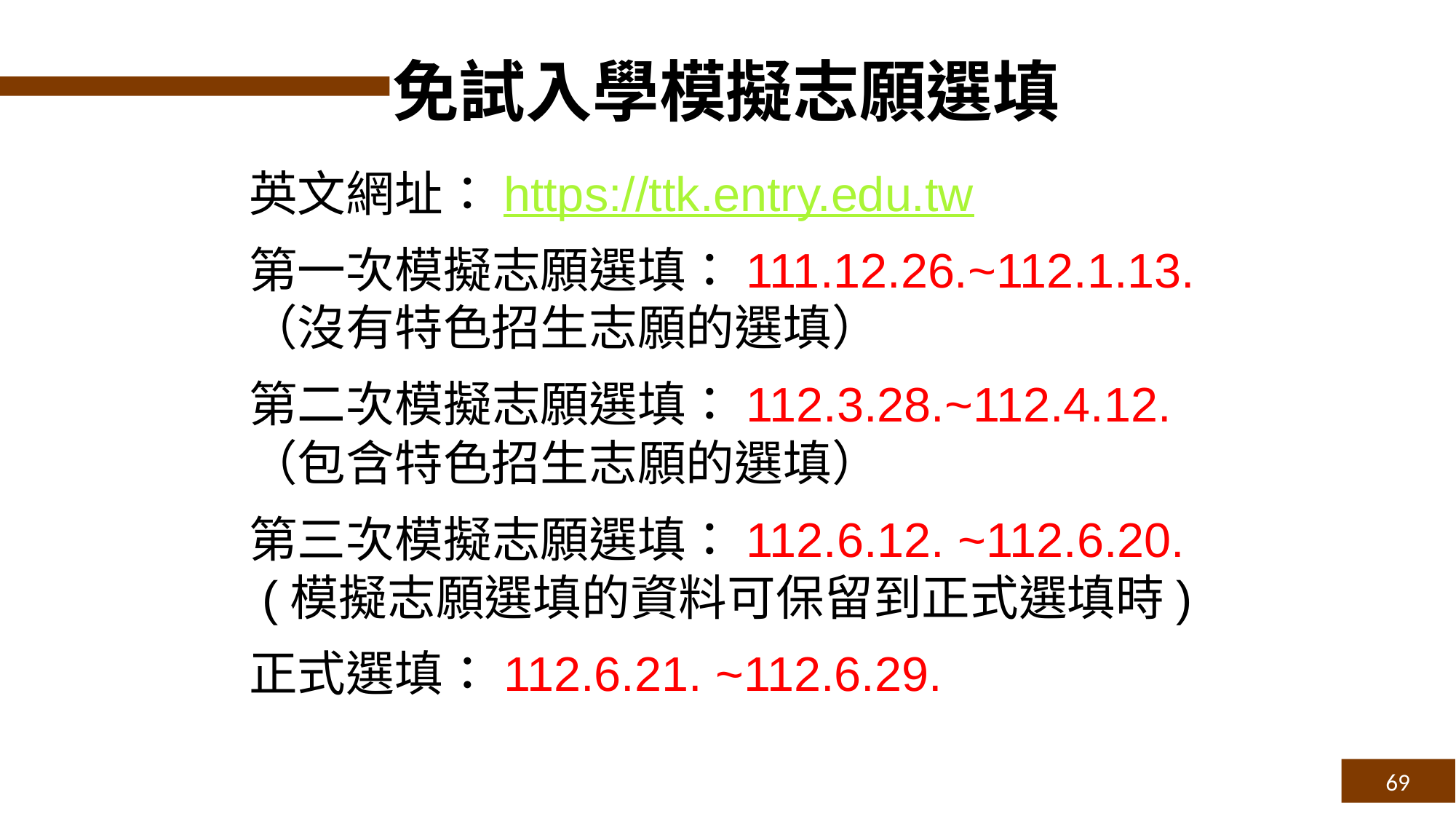

免試入學模擬志願選填

英文網址：https://ttk.entry.edu.tw
第一次模擬志願選填：111.12.26.~112.1.13.
（沒有特色招生志願的選填）
第二次模擬志願選填：112.3.28.~112.4.12.
（包含特色招生志願的選填）
第三次模擬志願選填：112.6.12. ~112.6.20.
 (模擬志願選填的資料可保留到正式選填時)
正式選填：112.6.21. ~112.6.29.

69